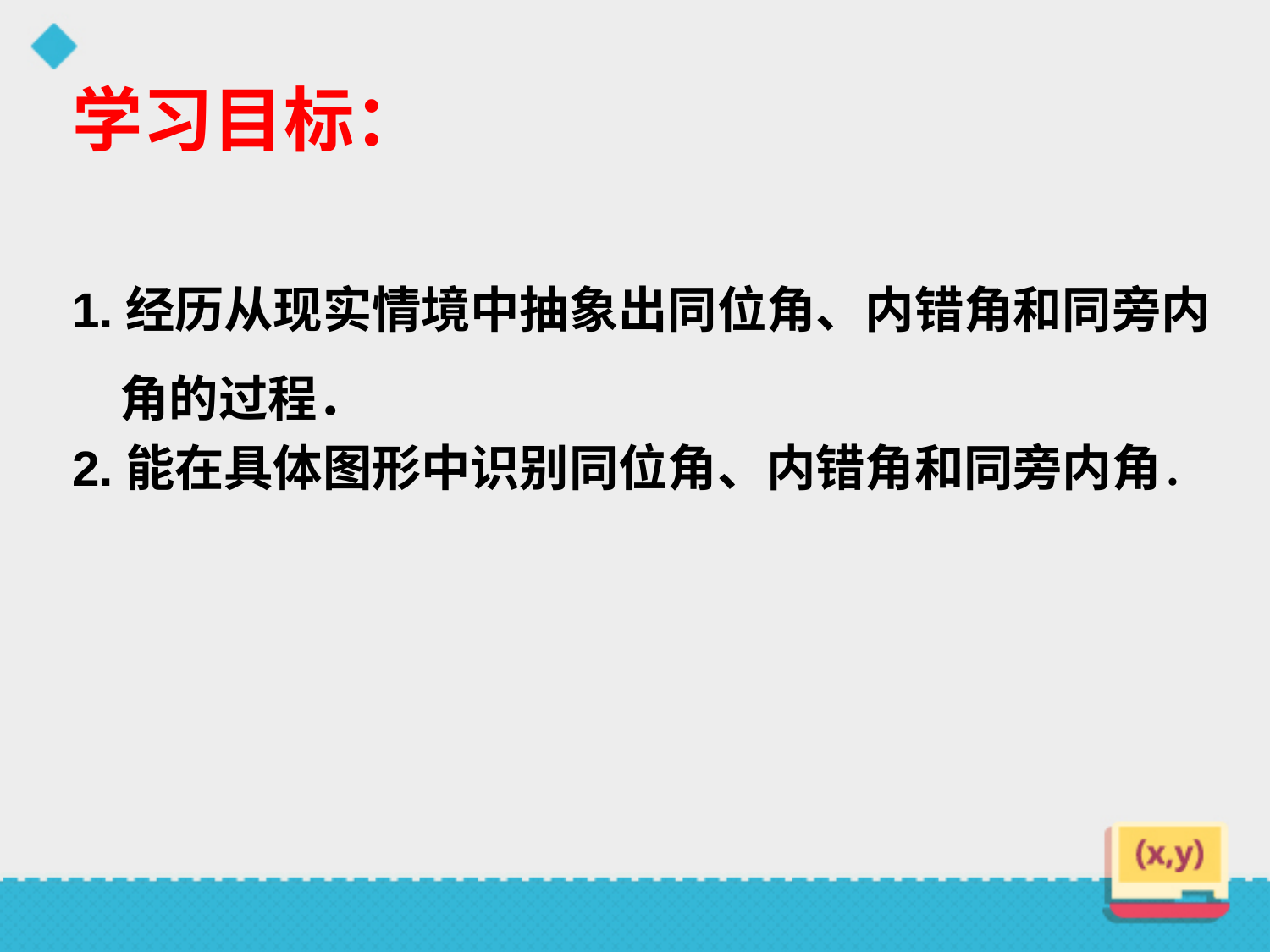

学习目标：

1.经历从现实情境中抽象出同位角、内错角和同旁内角的过程．
2.能在具体图形中识别同位角、内错角和同旁内角．